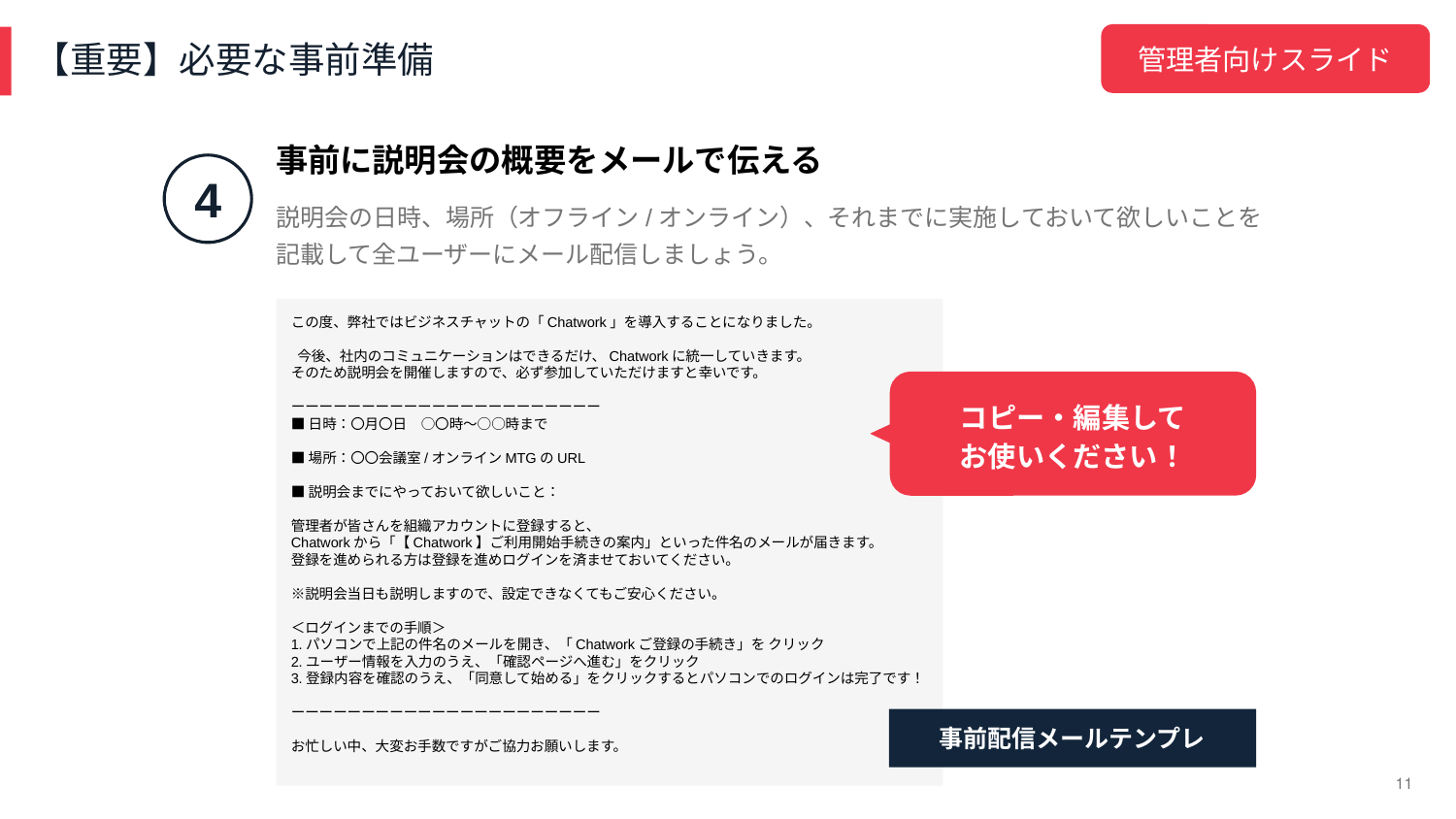

管理者向けスライド
# 【重要】必要な事前準備
事前に説明会の概要をメールで伝える
4
説明会の日時、場所（オフライン/オンライン）、それまでに実施しておいて欲しいことを
記載して全ユーザーにメール配信しましょう。
この度、弊社ではビジネスチャットの「Chatwork」を導入することになりました。

 今後、社内のコミュニケーションはできるだけ、Chatworkに統一していきます。
そのため説明会を開催しますので、必ず参加していただけますと幸いです。

ーーーーーーーーーーーーーーーーーーーーーー
■日時：〇月〇日　○〇時〜○○時まで

■場所：〇〇会議室/オンラインMTGのURL

■説明会までにやっておいて欲しいこと：
管理者が皆さんを組織アカウントに登録すると、
Chatworkから「【Chatwork】ご利用開始手続きの案内」といった件名のメールが届きます。
登録を進められる方は登録を進めログインを済ませておいてください。
※説明会当日も説明しますので、設定できなくてもご安心ください。

＜ログインまでの手順＞
1.パソコンで上記の件名のメールを開き、「Chatworkご登録の手続き」を クリック
2.ユーザー情報を入力のうえ、「確認ページへ進む」をクリック
3.登録内容を確認のうえ、「同意して始める」をクリックするとパソコンでのログインは完了です！
ーーーーーーーーーーーーーーーーーーーーーー

お忙しい中、大変お手数ですがご協力お願いします。

コピー・編集して
お使いください！

事前配信メールテンプレ
11